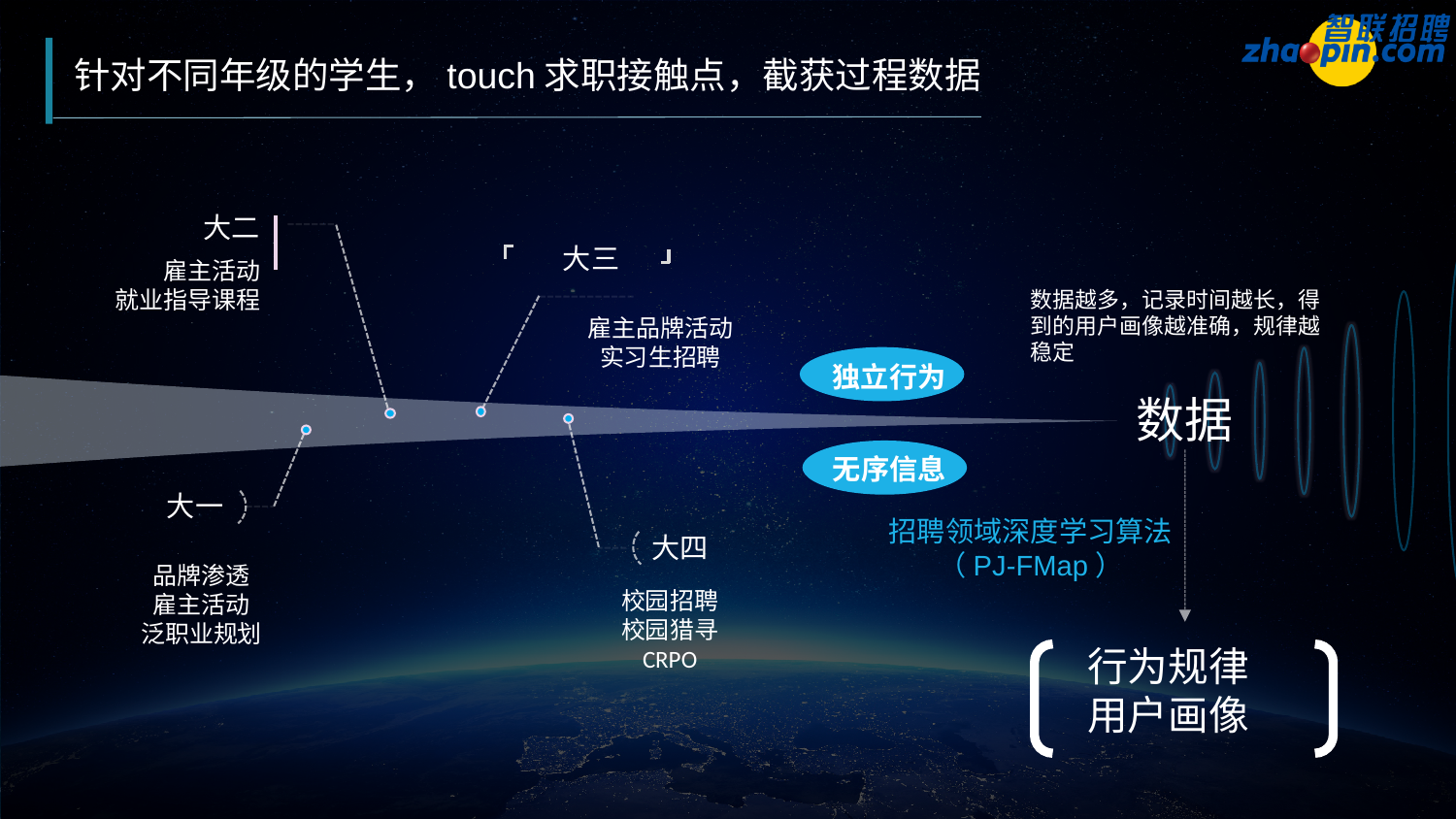

针对不同年级的学生，touch求职接触点，截获过程数据
大二

大三
雇主活动
就业指导课程

数据越多，记录时间越长，得到的用户画像越准确，规律越稳定

雇主品牌活动
实习生招聘

独立行为
数据

无序信息
大一
招聘领域深度学习算法
（PJ-FMap）
大四
品牌渗透
雇主活动
泛职业规划
校园招聘
校园猎寻
CRPO
行为规律
用户画像